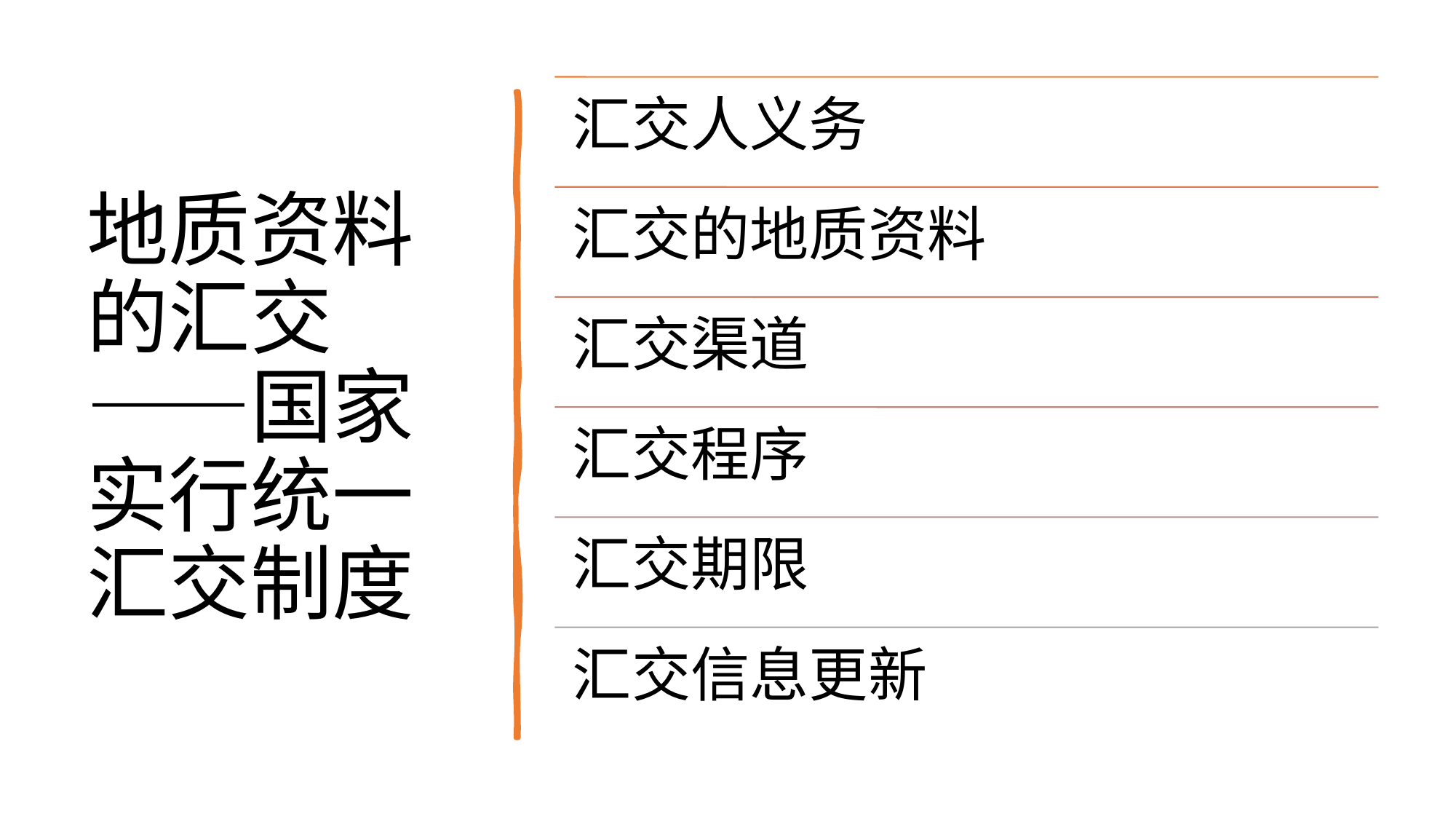

汇交人义务
汇交的地质资料
汇交渠道
汇交程序
汇交期限
汇交信息更新
# 地质资料的汇交——国家实行统一汇交制度